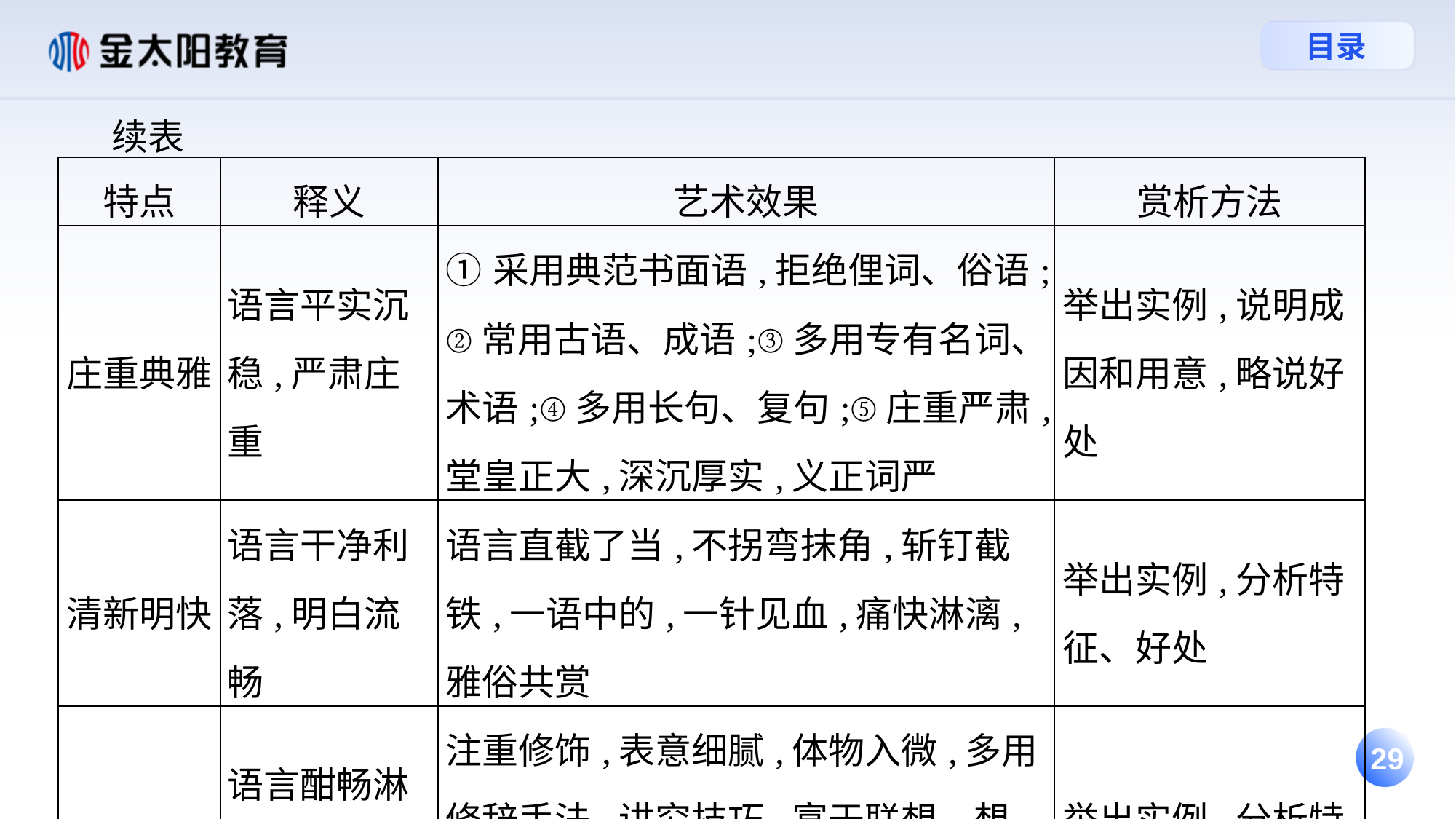

续表

| 特点 | 释义 | 艺术效果 | 赏析方法 |
| --- | --- | --- | --- |
| 庄重典雅 | 语言平实沉稳,严肃庄重 | ①采用典范书面语,拒绝俚词、俗语;②常用古语、成语;③多用专有名词、术语;④多用长句、复句;⑤庄重严肃,堂皇正大,深沉厚实,义正词严 | 举出实例,说明成因和用意,略说好处 |
| 清新明快 | 语言干净利落,明白流畅 | 语言直截了当,不拐弯抹角,斩钉截铁,一语中的,一针见血,痛快淋漓,雅俗共赏 | 举出实例,分析特征、好处 |
| 绚丽华美 | 语言酣畅淋漓,辞藻华丽 | 注重修饰,表意细腻,体物入微,多用修辞手法,讲究技巧,富于联想、想象,纵笔泼墨,气势如虹,内容丰富,表意丰富 | 举出实例,分析特征、好处 |